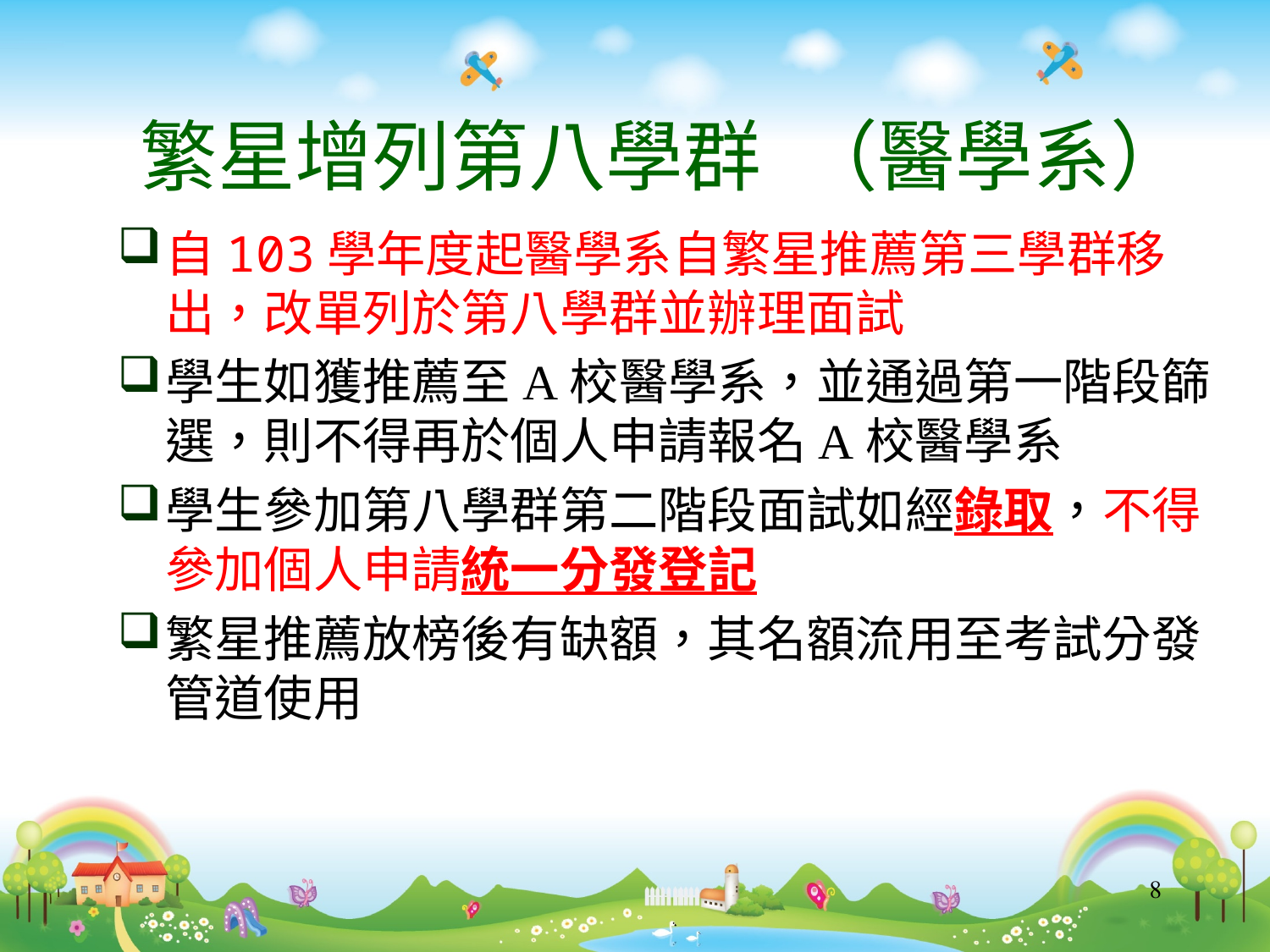

繁星增列第八學群 （醫學系）
自103學年度起醫學系自繁星推薦第三學群移出，改單列於第八學群並辦理面試
學生如獲推薦至A校醫學系，並通過第一階段篩選，則不得再於個人申請報名A校醫學系
學生參加第八學群第二階段面試如經錄取，不得參加個人申請統一分發登記
繁星推薦放榜後有缺額，其名額流用至考試分發管道使用

8